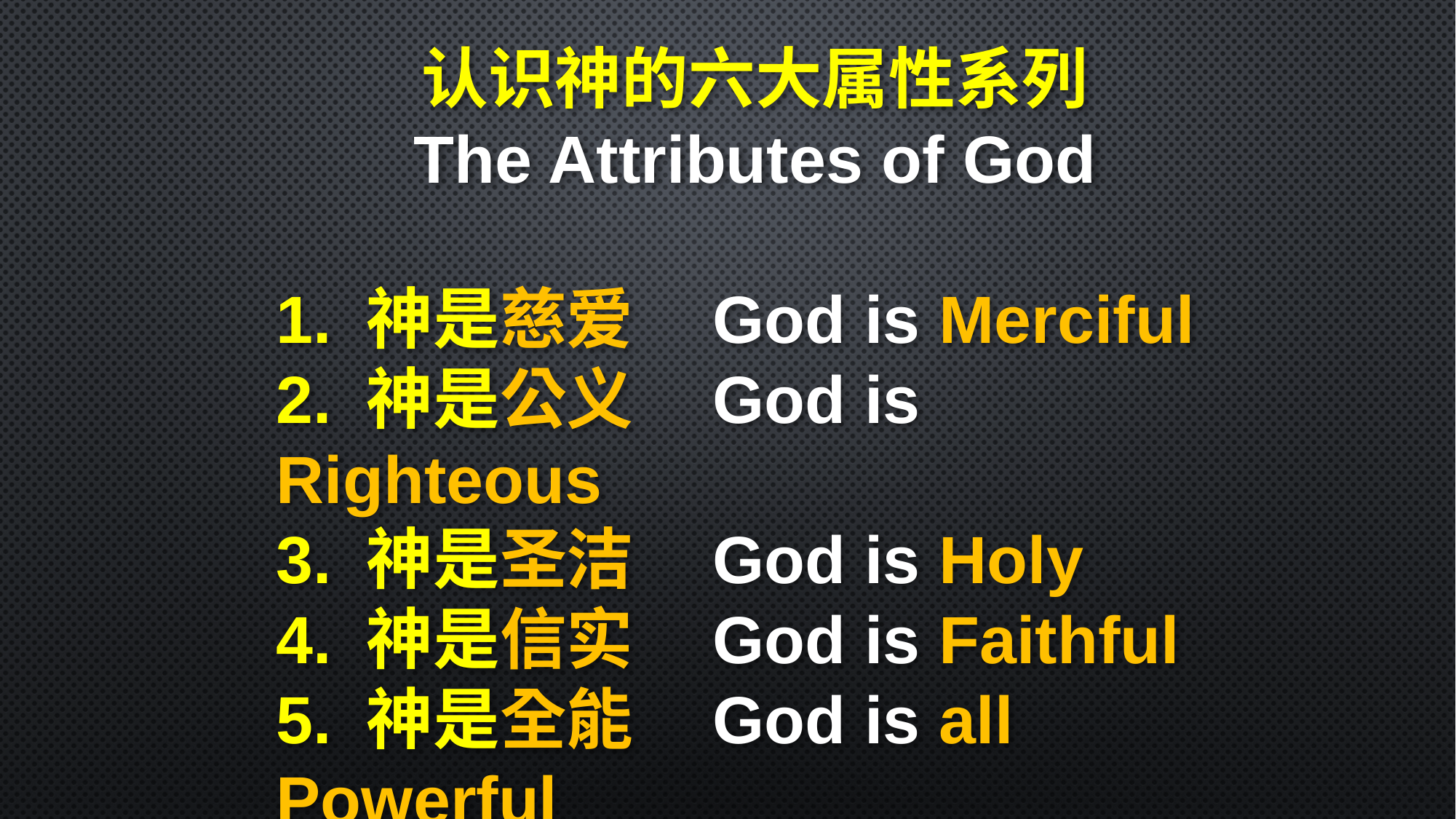

认识神的六大属性系列
The Attributes of God

1. 神是慈爱	God is Merciful
2. 神是公义	God is Righteous
3. 神是圣洁	God is Holy
4. 神是信实	God is Faithful
5. 神是全能	God is all Powerful
6. 神是救赎	God is Salvation